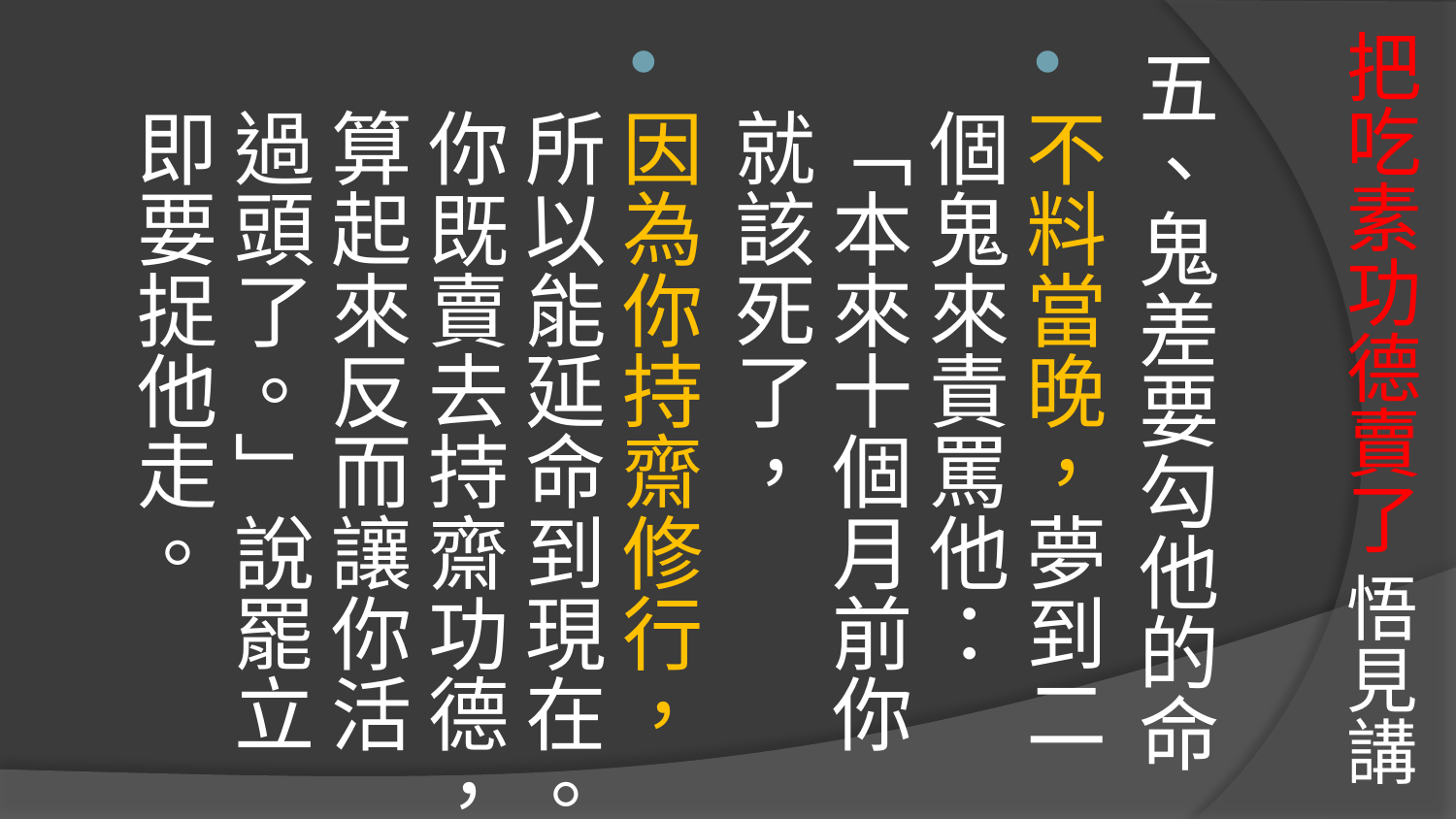

# 把吃素功德賣了 悟見講
五、鬼差要勾他的命
不料當晚，夢到二個鬼來責罵他：「本來十個月前你就該死了，
因為你持齋修行，所以能延命到現在。你既賣去持齋功德，算起來反而讓你活過頭了。」說罷立即要捉他走。